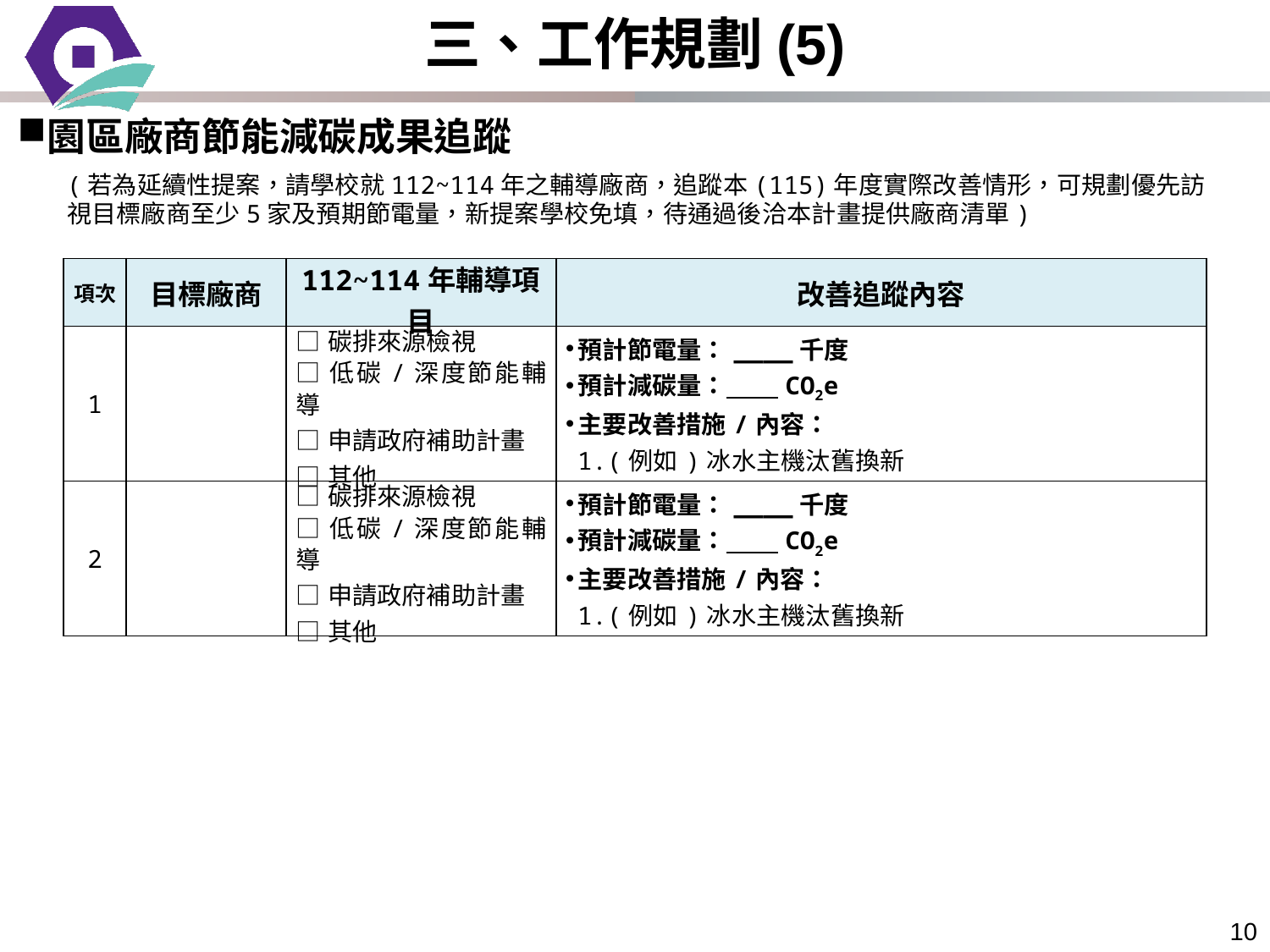

三、工作規劃(5)
園區廠商節能減碳成果追蹤
(若為延續性提案，請學校就112~114年之輔導廠商，追蹤本(115)年度實際改善情形，可規劃優先訪視目標廠商至少5家及預期節電量，新提案學校免填，待通過後洽本計畫提供廠商清單)
| 項次 | 目標廠商 | 112~114年輔導項目 | 改善追蹤內容 |
| --- | --- | --- | --- |
| 1 |  | □碳排來源檢視 □低碳/深度節能輔導 □申請政府補助計畫 □其他 | 預計節電量：\_\_\_\_千度 預計減碳量： CO2e 主要改善措施/內容： (例如)冰水主機汰舊換新 |
| 2 |  | □碳排來源檢視 □低碳/深度節能輔導 □申請政府補助計畫 □其他 | 預計節電量：\_\_\_\_千度 預計減碳量： CO2e 主要改善措施/內容： (例如)冰水主機汰舊換新 |